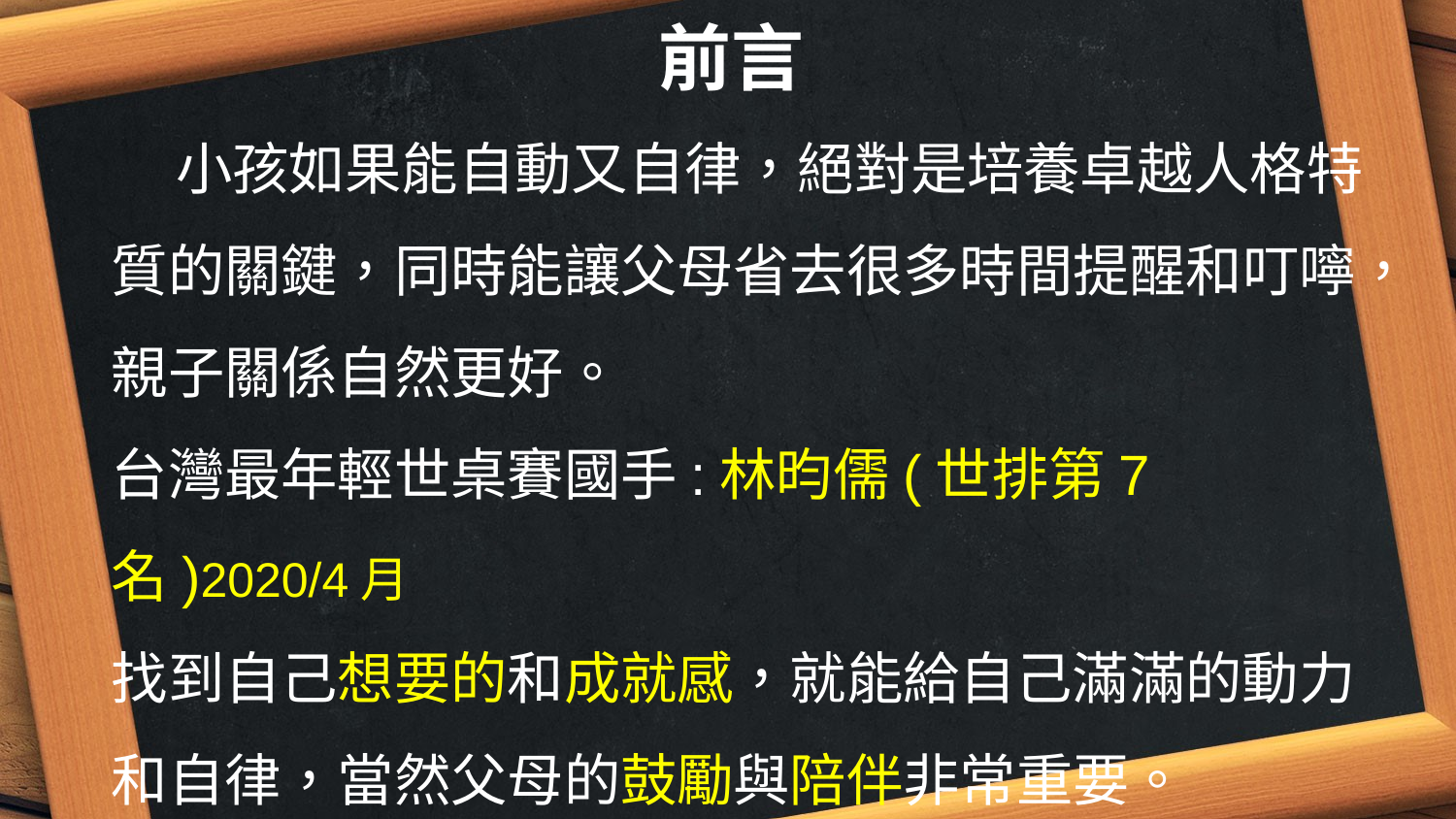

前言
    小孩如果能自動又自律，絕對是培養卓越人格特質的關鍵，同時能讓父母省去很多時間提醒和叮嚀，親子關係自然更好。
台灣最年輕世桌賽國手:林昀儒(世排第7名)2020/4月
找到自己想要的和成就感，就能給自己滿滿的動力和自律，當然父母的鼓勵與陪伴非常重要。